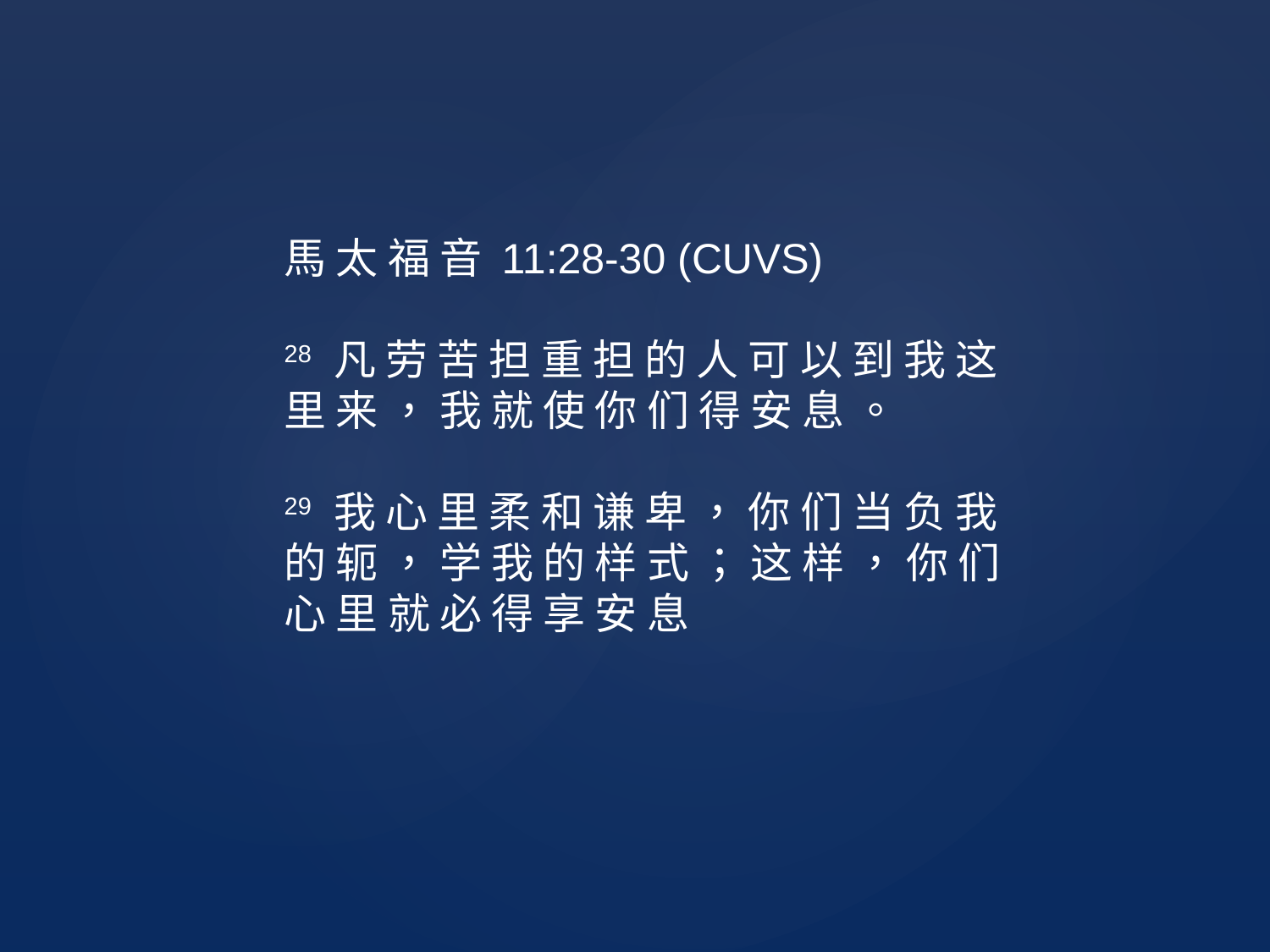

馬 太 福 音 11:28-30 (CUVS)

28 凡 劳 苦 担 重 担 的 人 可 以 到 我 这 里 来 ， 我 就 使 你 们 得 安 息 。

29 我 心 里 柔 和 谦 卑 ， 你 们 当 负 我 的 轭 ， 学 我 的 样 式 ； 这 样 ， 你 们 心 里 就 必 得 享 安 息